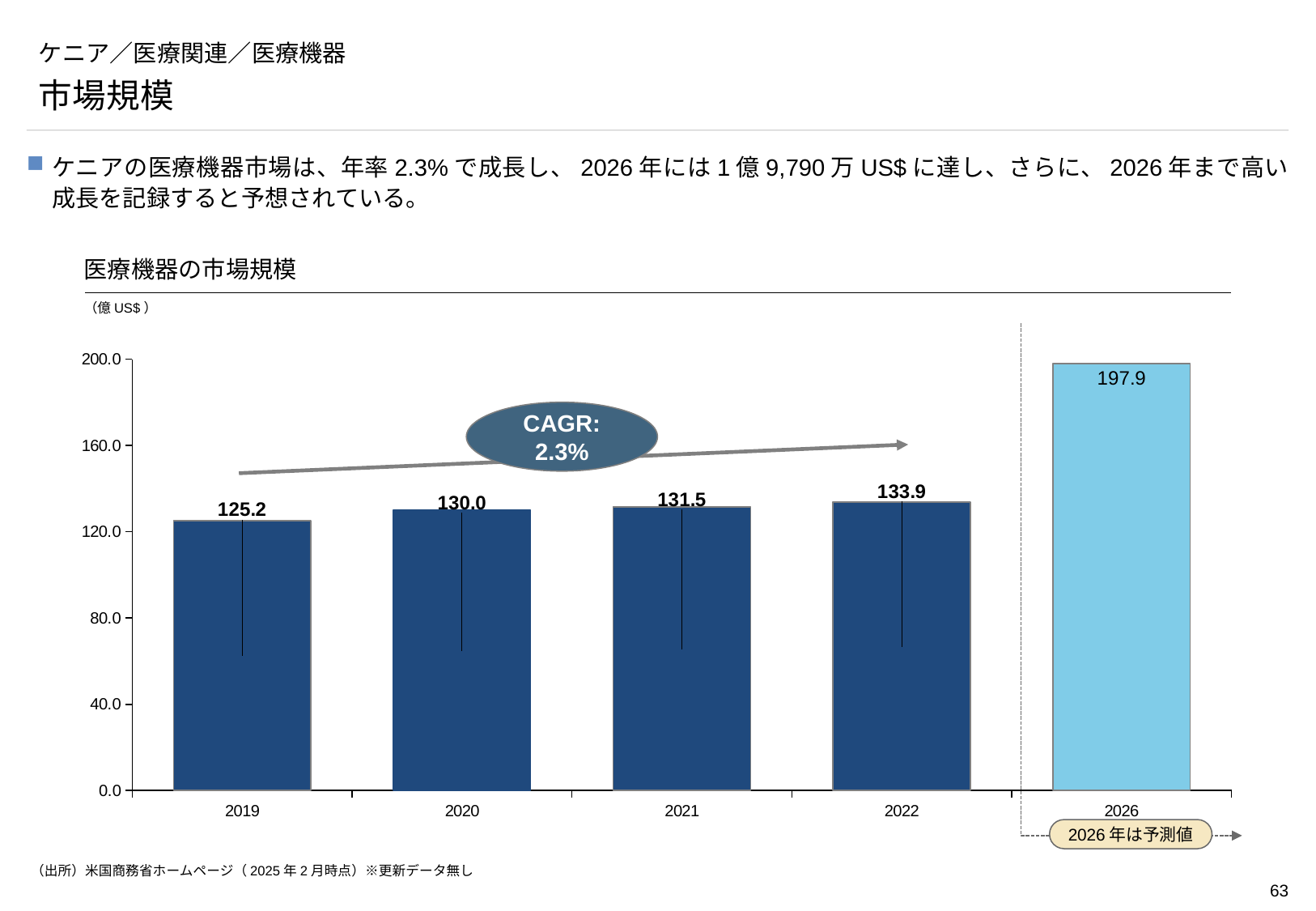

# ケニア／医療関連／医療機器
市場規模
ケニアの医療機器市場は、年率2.3%で成長し、2026年には1億9,790万US$に達し、さらに、2026年まで高い成長を記録すると予想されている。
医療機器の市場規模
（億US$）

2026年は予測値

### Chart

| Category |  |
|---|---|
| 2019 | 125.19 |
| 2020 | 130.0 |
| 2021 | 131.54 |
| 2022 | 133.86 |
| 2026 | 197.9 |
CAGR:
2.3%
（出所）米国商務省ホームページ（2025年2月時点）※更新データ無し